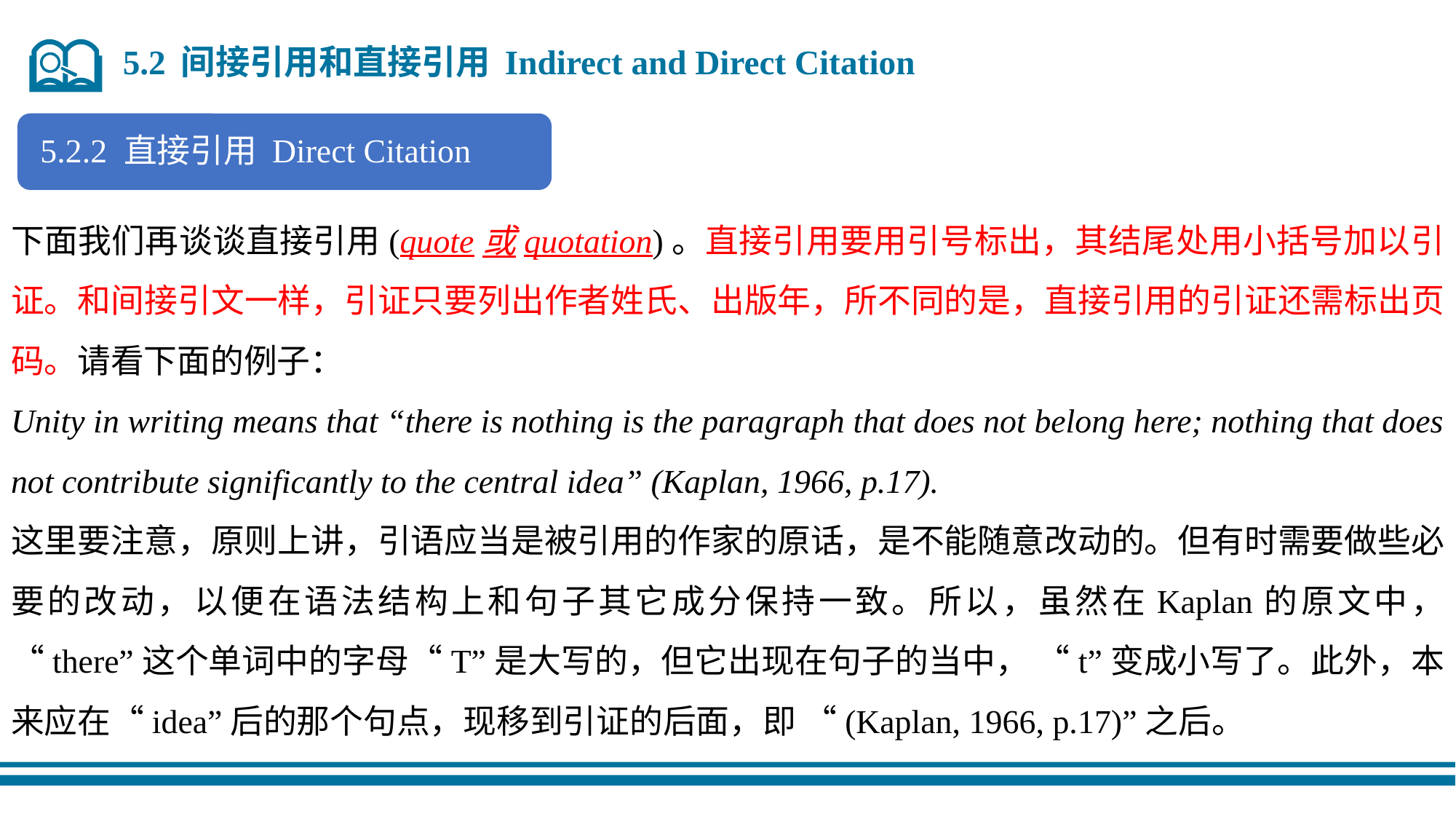

5.2 间接引用和直接引用 Indirect and Direct Citation
5.2.2 直接引用 Direct Citation

下面我们再谈谈直接引用(quote或quotation)。直接引用要用引号标出，其结尾处用小括号加以引证。和间接引文一样，引证只要列出作者姓氏、出版年，所不同的是，直接引用的引证还需标出页码。请看下面的例子：
Unity in writing means that “there is nothing is the paragraph that does not belong here; nothing that does not contribute significantly to the central idea” (Kaplan, 1966, p.17).
这里要注意，原则上讲，引语应当是被引用的作家的原话，是不能随意改动的。但有时需要做些必要的改动，以便在语法结构上和句子其它成分保持一致。所以，虽然在Kaplan的原文中， “there”这个单词中的字母“T”是大写的，但它出现在句子的当中， “t”变成小写了。此外，本来应在“idea”后的那个句点，现移到引证的后面，即 “(Kaplan, 1966, p.17)”之后。